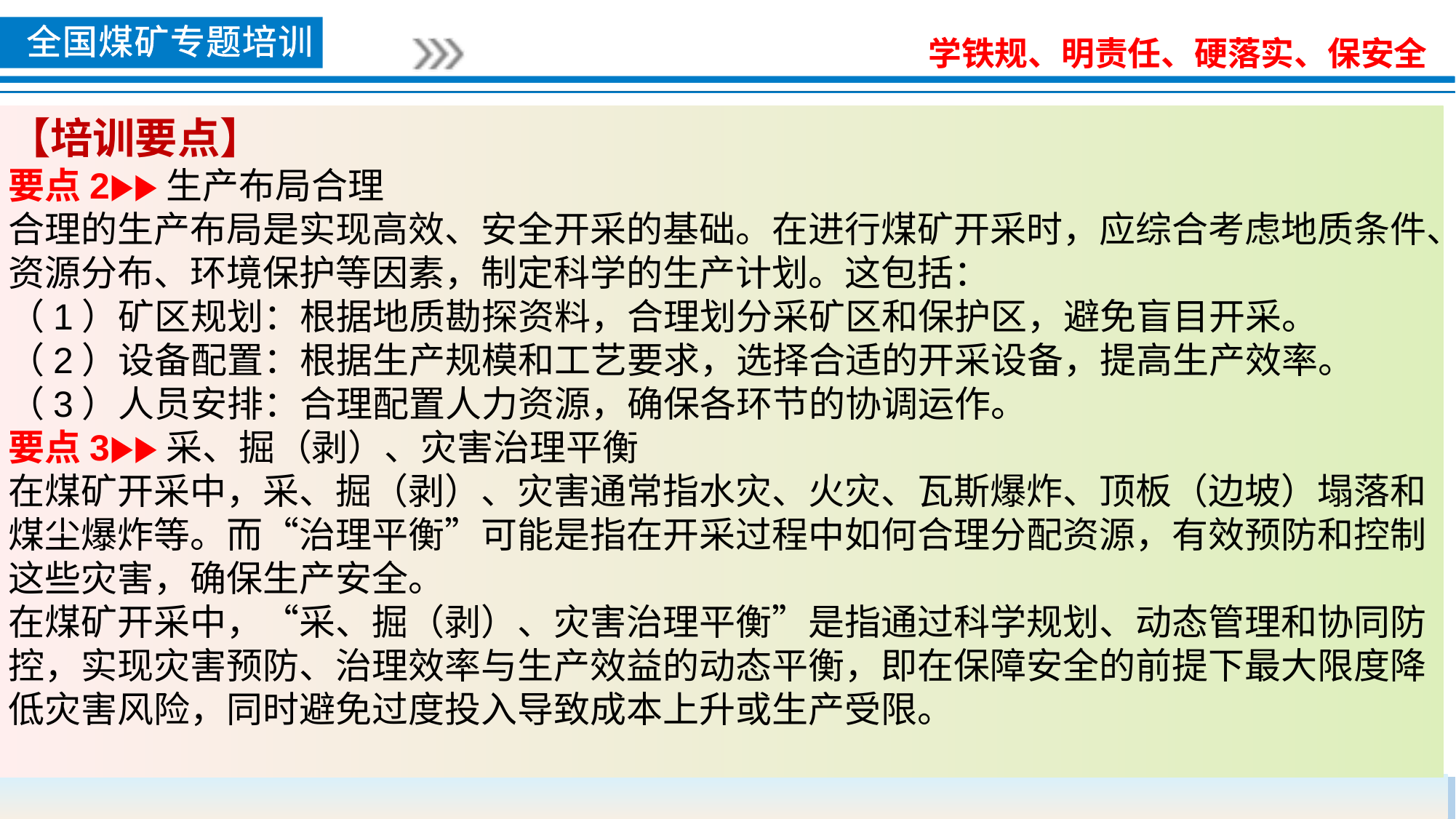

【培训要点】
要点2▶▶生产布局合理
合理的生产布局是实现高效、安全开采的基础。在进行煤矿开采时，应综合考虑地质条件、资源分布、环境保护等因素，制定科学的生产计划。这包括：
（1）矿区规划：根据地质勘探资料，合理划分采矿区和保护区，避免盲目开采。
（2）设备配置：根据生产规模和工艺要求，选择合适的开采设备，提高生产效率。
（3）人员安排：合理配置人力资源，确保各环节的协调运作。
要点3▶▶采、掘（剥）、灾害治理平衡
在煤矿开采中，采、掘（剥）、灾害通常指水灾、火灾、瓦斯爆炸、顶板（边坡）塌落和煤尘爆炸等。而“治理平衡”可能是指在开采过程中如何合理分配资源，有效预防和控制这些灾害，确保生产安全。
在煤矿开采中，“采、掘（剥）、灾害治理平衡”是指通过科学规划、动态管理和协同防控，实现灾害预防、治理效率与生产效益的动态平衡，即在保障安全的前提下最大限度降低灾害风险，同时避免过度投入导致成本上升或生产受限。